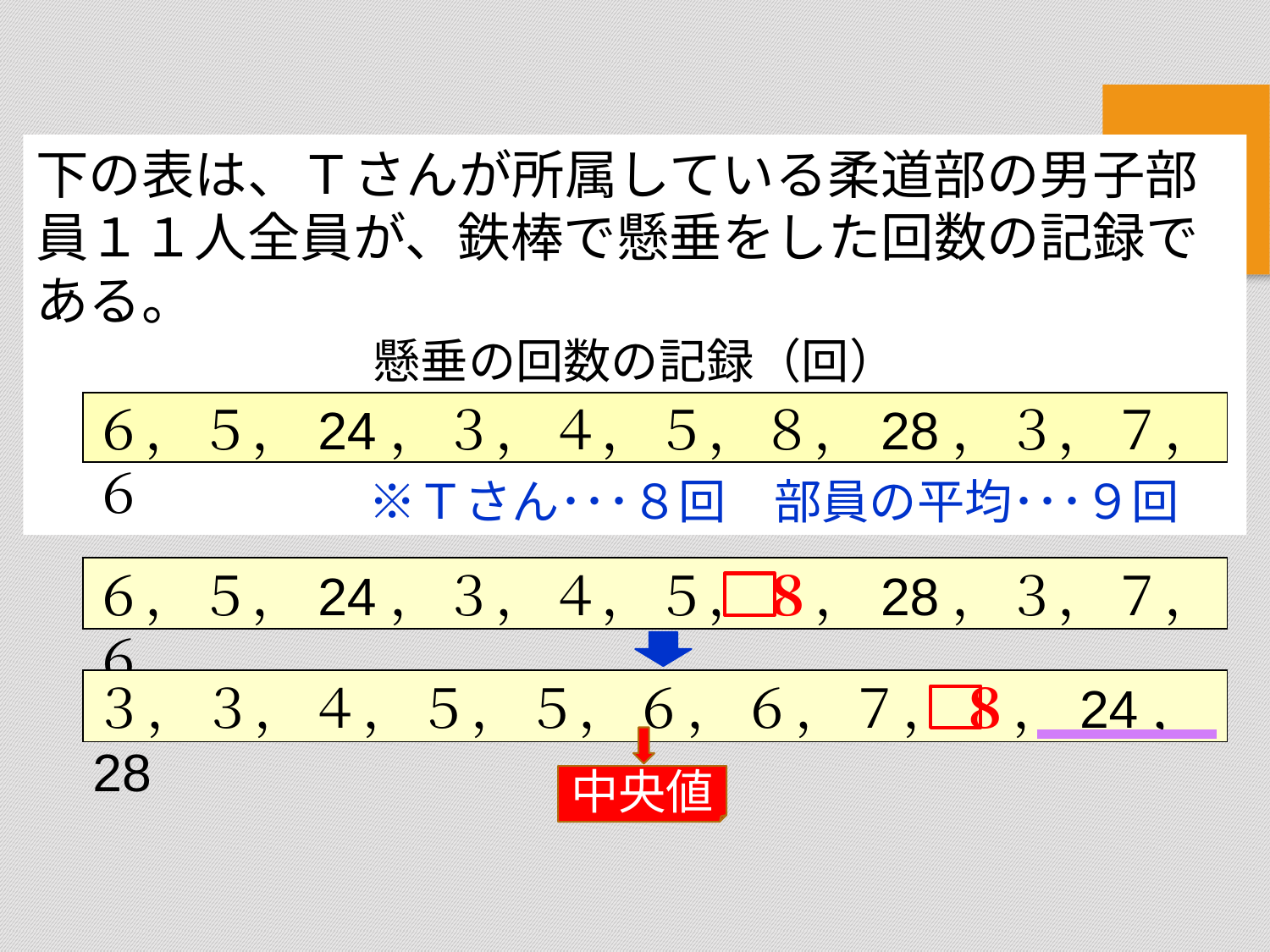

下の表は、Ｔさんが所属している柔道部の男子部員１１人全員が、鉄棒で懸垂をした回数の記録である。
懸垂の回数の記録（回）

　　　　　　　※Ｔさん･･･８回　部員の平均･･･９回
６，５，24，３，４，５，８，28，３，７，６

６，５，24，３，４，５，８，28，３，７，６

３，３，４，５，５，６，６，７，８，24，28

中央値